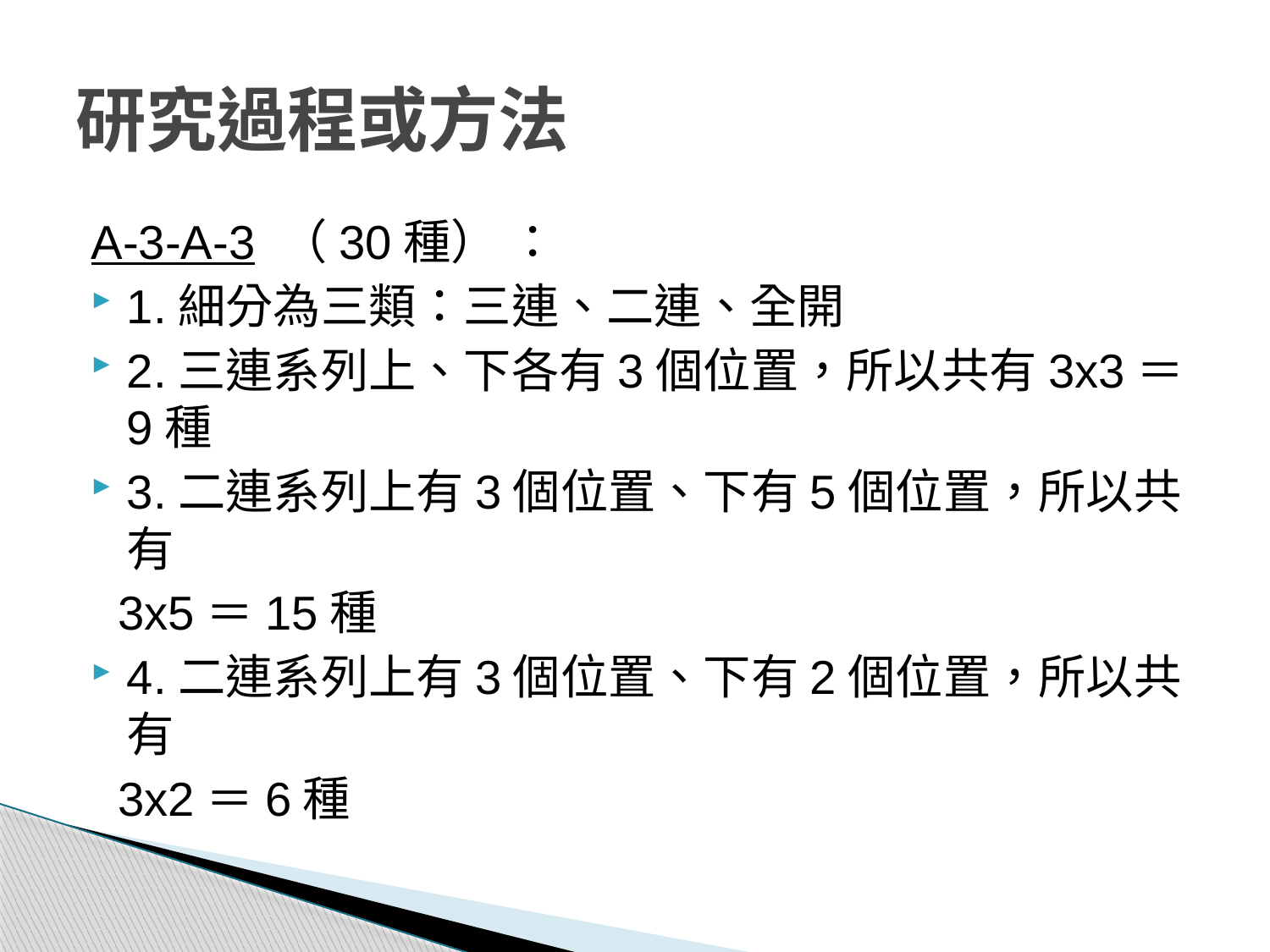

# 研究過程或方法
A-3-A-3 （30種） ：
1.細分為三類：三連、二連、全開
2.三連系列上、下各有3個位置，所以共有3x3＝9種
3.二連系列上有3個位置、下有5個位置，所以共有
  3x5＝15種
4.二連系列上有3個位置、下有2個位置，所以共有
  3x2＝6種